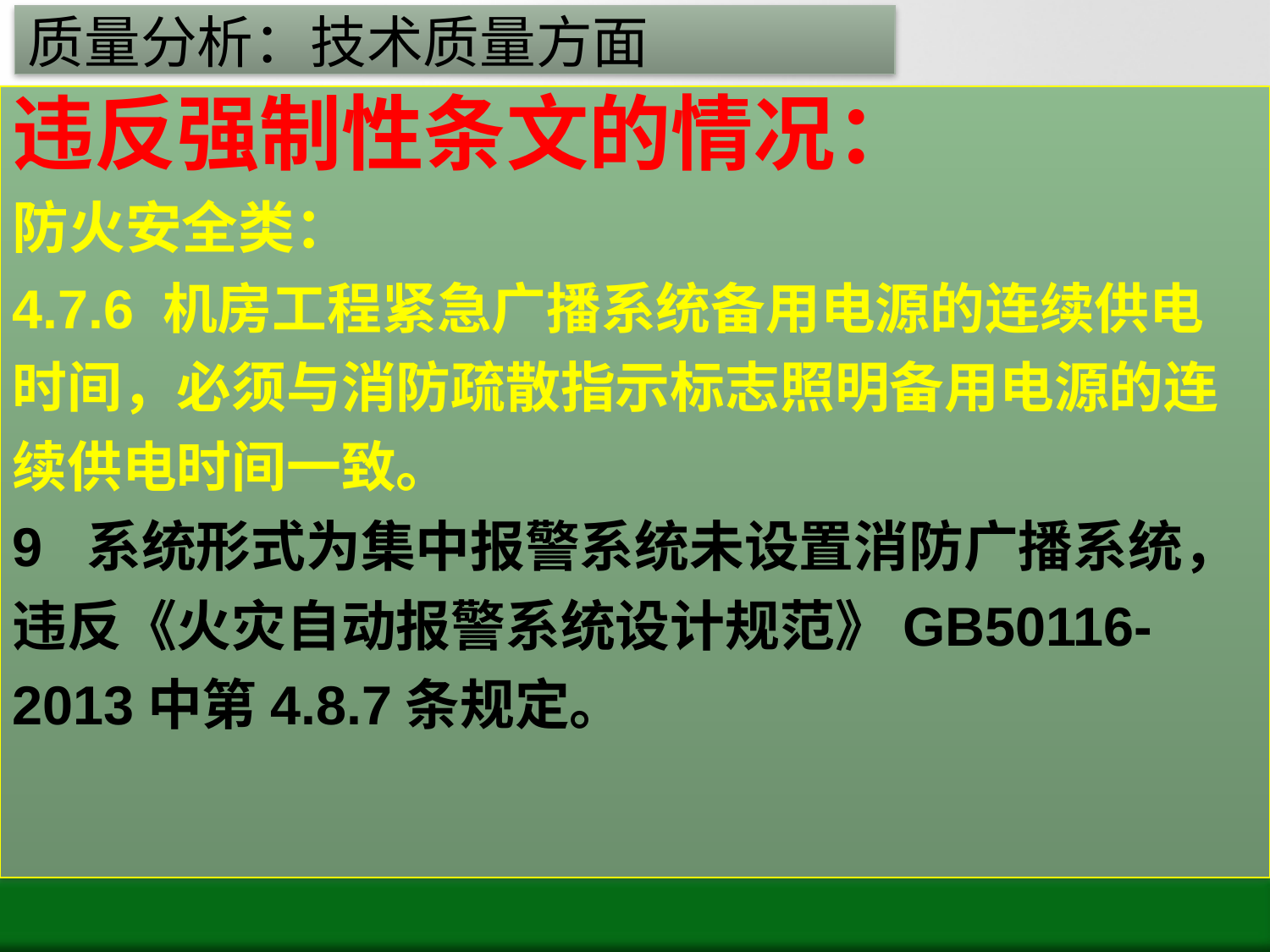

# 质量分析：技术质量方面
违反强制性条文的情况：
防火安全类：
4.7.6 机房工程紧急广播系统备用电源的连续供电时间，必须与消防疏散指示标志照明备用电源的连续供电时间一致。
9  系统形式为集中报警系统未设置消防广播系统，违反《火灾自动报警系统设计规范》GB50116-2013中第4.8.7条规定。